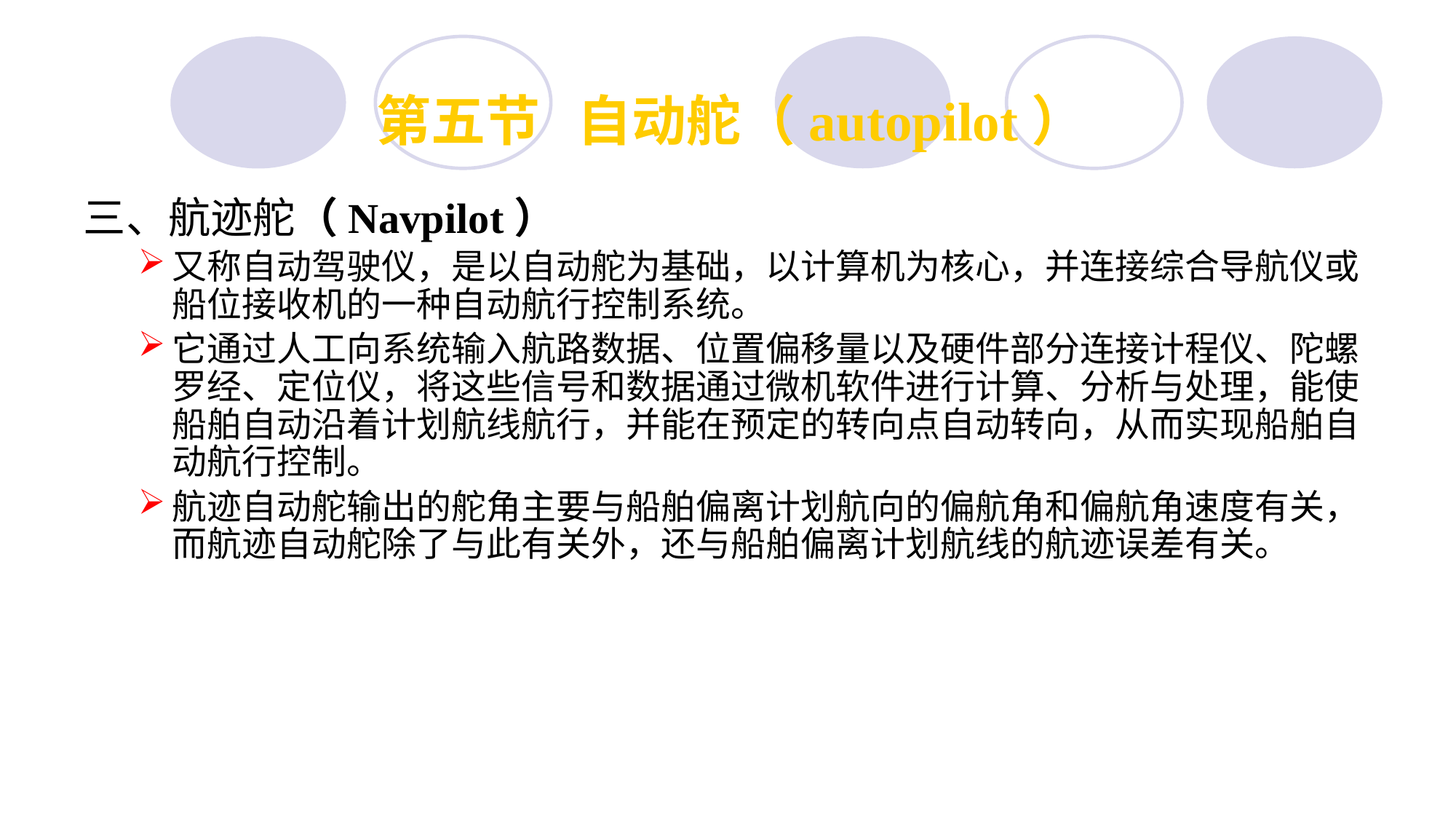

第五节   自动舵（autopilot）
三、航迹舵（Navpilot）
又称自动驾驶仪，是以自动舵为基础，以计算机为核心，并连接综合导航仪或船位接收机的一种自动航行控制系统。
它通过人工向系统输入航路数据、位置偏移量以及硬件部分连接计程仪、陀螺罗经、定位仪，将这些信号和数据通过微机软件进行计算、分析与处理，能使船舶自动沿着计划航线航行，并能在预定的转向点自动转向，从而实现船舶自动航行控制。
航迹自动舵输出的舵角主要与船舶偏离计划航向的偏航角和偏航角速度有关，而航迹自动舵除了与此有关外，还与船舶偏离计划航线的航迹误差有关。